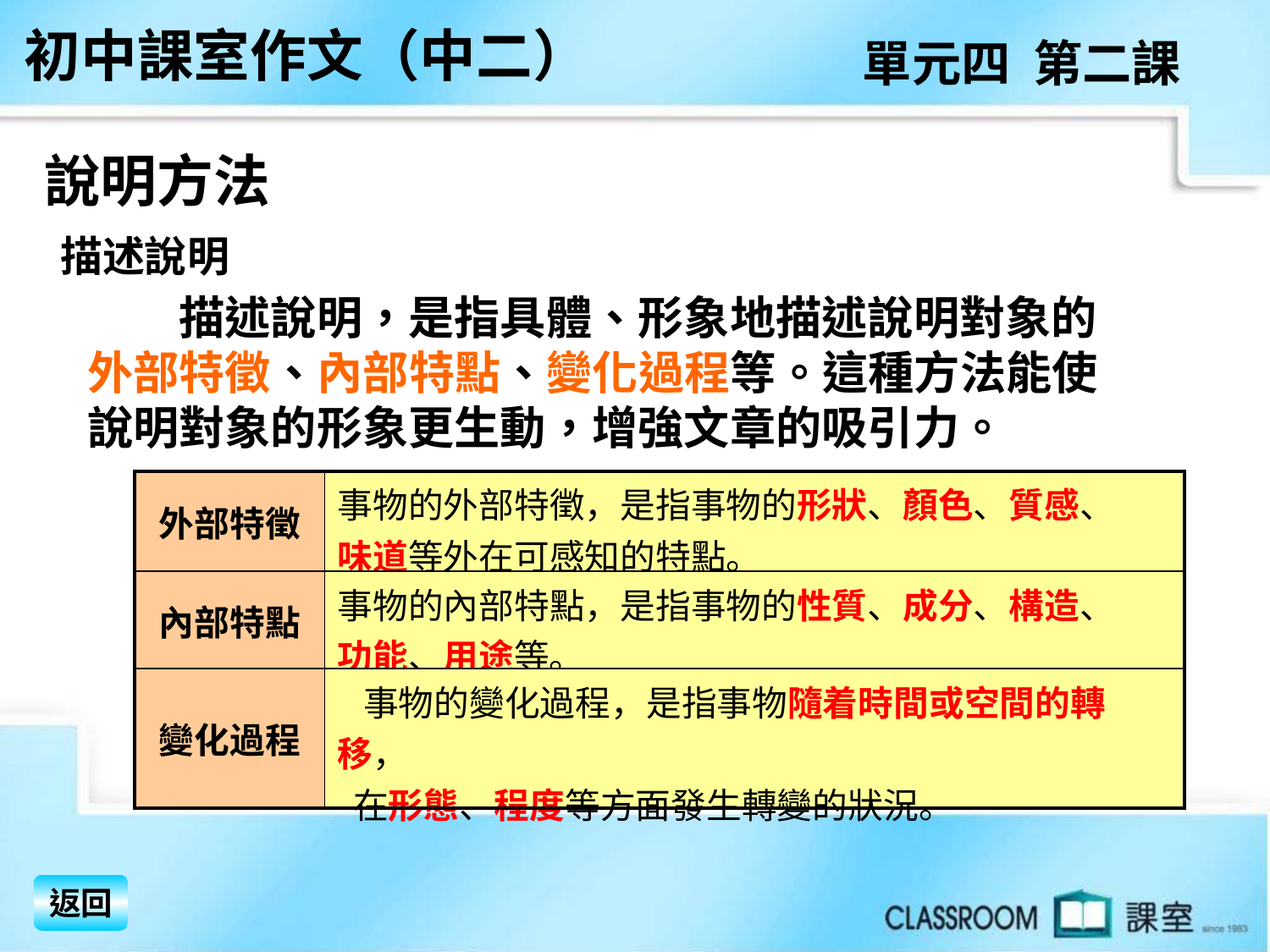

初中課室作文（中二）
單元四  第二課
說明方法
 描述說明

　　描述說明，是指具體、形象地描述說明對象的
外部特徵、內部特點、變化過程等。這種方法能使
說明對象的形象更生動，增強文章的吸引力。
| 外部特徵 | 事物的外部特徵，是指事物的形狀、顏色、質感、 味道等外在可感知的特點。 |
| --- | --- |
| 內部特點 | 事物的內部特點，是指事物的性質、成分、構造、 功能、用途等。 |
| 變化過程 | 事物的變化過程，是指事物隨着時間或空間的轉移， 在形態、程度等方面發生轉變的狀況。 |
返回